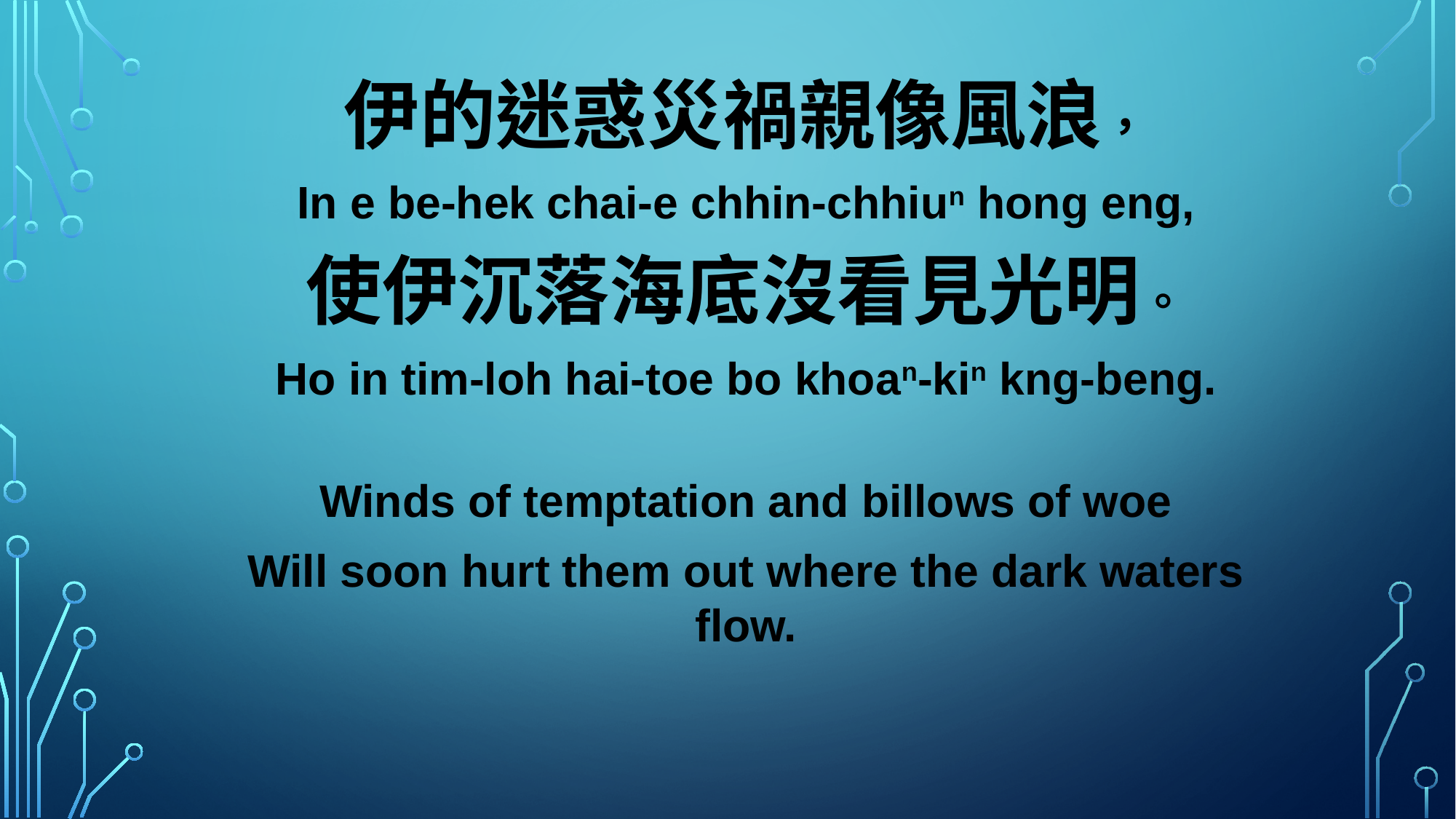

伊的迷惑災禍親像風浪，
In e be-hek chai-e chhin-chhiun hong eng,
使伊沉落海底沒看見光明。
Ho in tim-loh hai-toe bo khoan-kin kng-beng.

Winds of temptation and billows of woe
Will soon hurt them out where the dark waters flow.